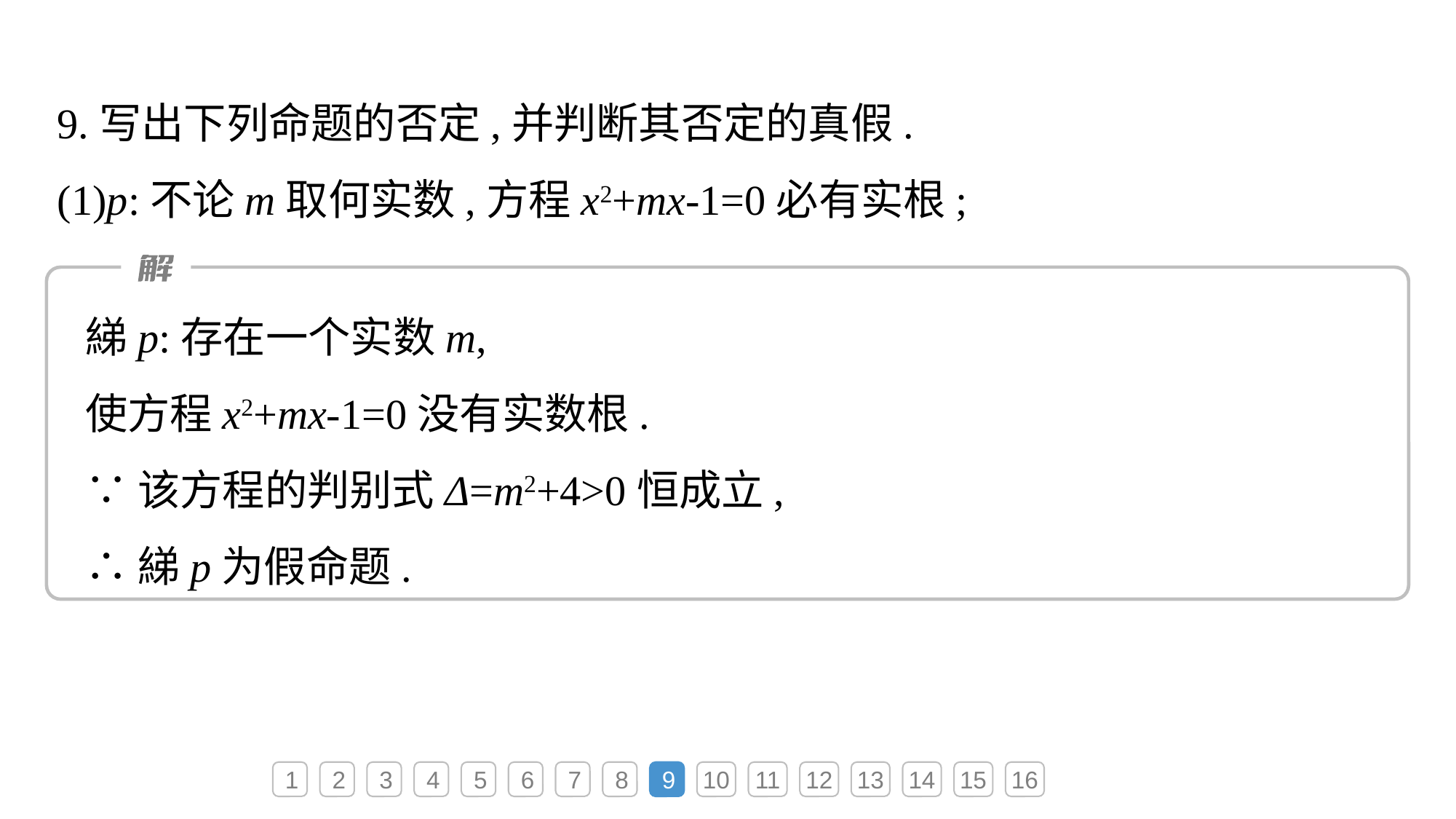

9.写出下列命题的否定,并判断其否定的真假.
(1)p:不论m取何实数,方程x2+mx-1=0必有实根;

綈p:存在一个实数m,
使方程x2+mx-1=0没有实数根.
∵该方程的判别式Δ=m2+4>0恒成立,
∴綈p为假命题.
1
2
3
4
5
6
7
8
9
10
11
12
13
14
15
16